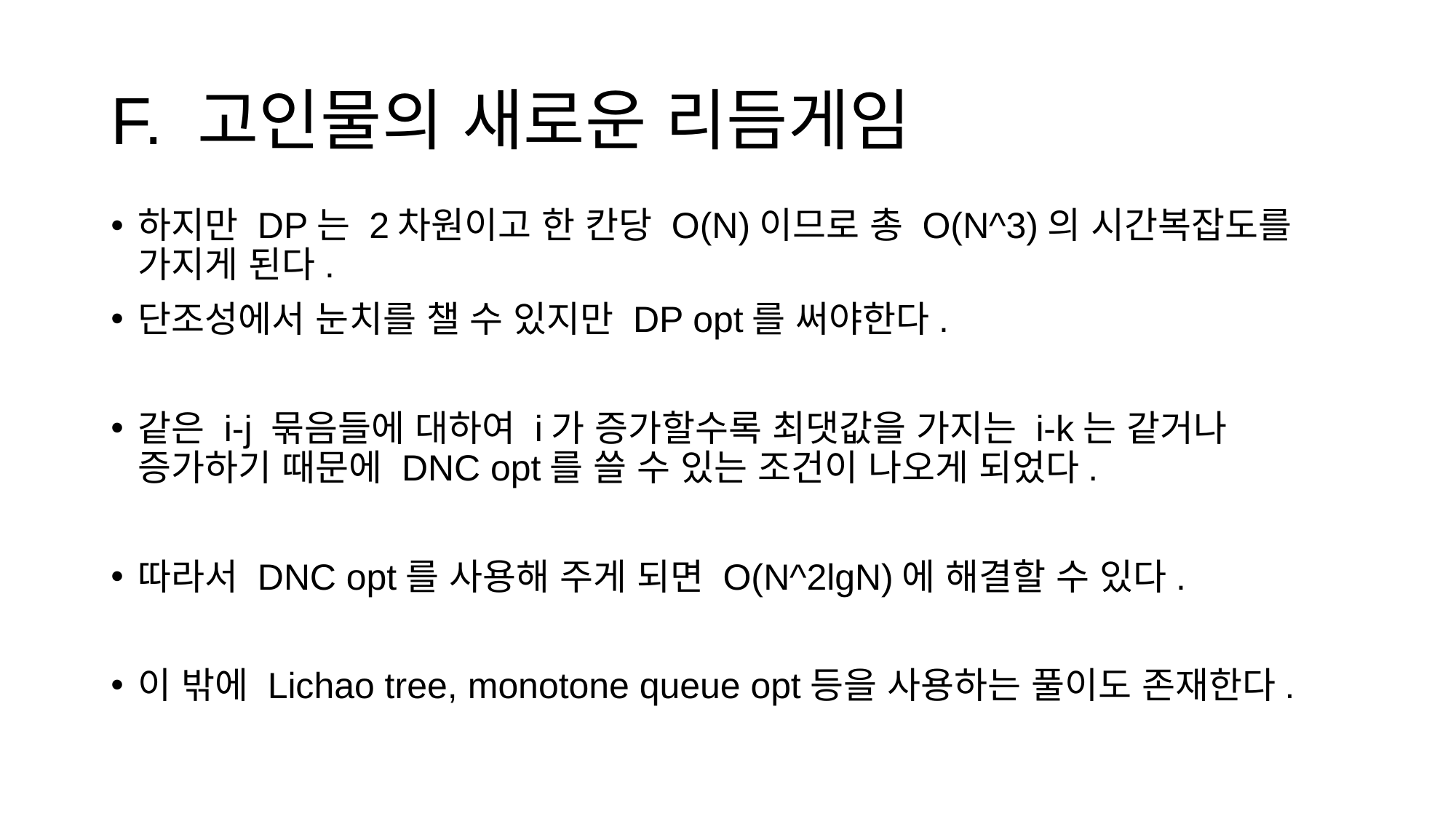

# F. 고인물의 새로운 리듬게임
하지만 DP는 2차원이고 한 칸당 O(N)이므로 총 O(N^3)의 시간복잡도를 가지게 된다.
단조성에서 눈치를 챌 수 있지만 DP opt를 써야한다.

같은 i-j 묶음들에 대하여 i가 증가할수록 최댓값을 가지는 i-k는 같거나 증가하기 때문에 DNC opt를 쓸 수 있는 조건이 나오게 되었다.

따라서 DNC opt를 사용해 주게 되면 O(N^2lgN)에 해결할 수 있다.

이 밖에 Lichao tree, monotone queue opt등을 사용하는 풀이도 존재한다.